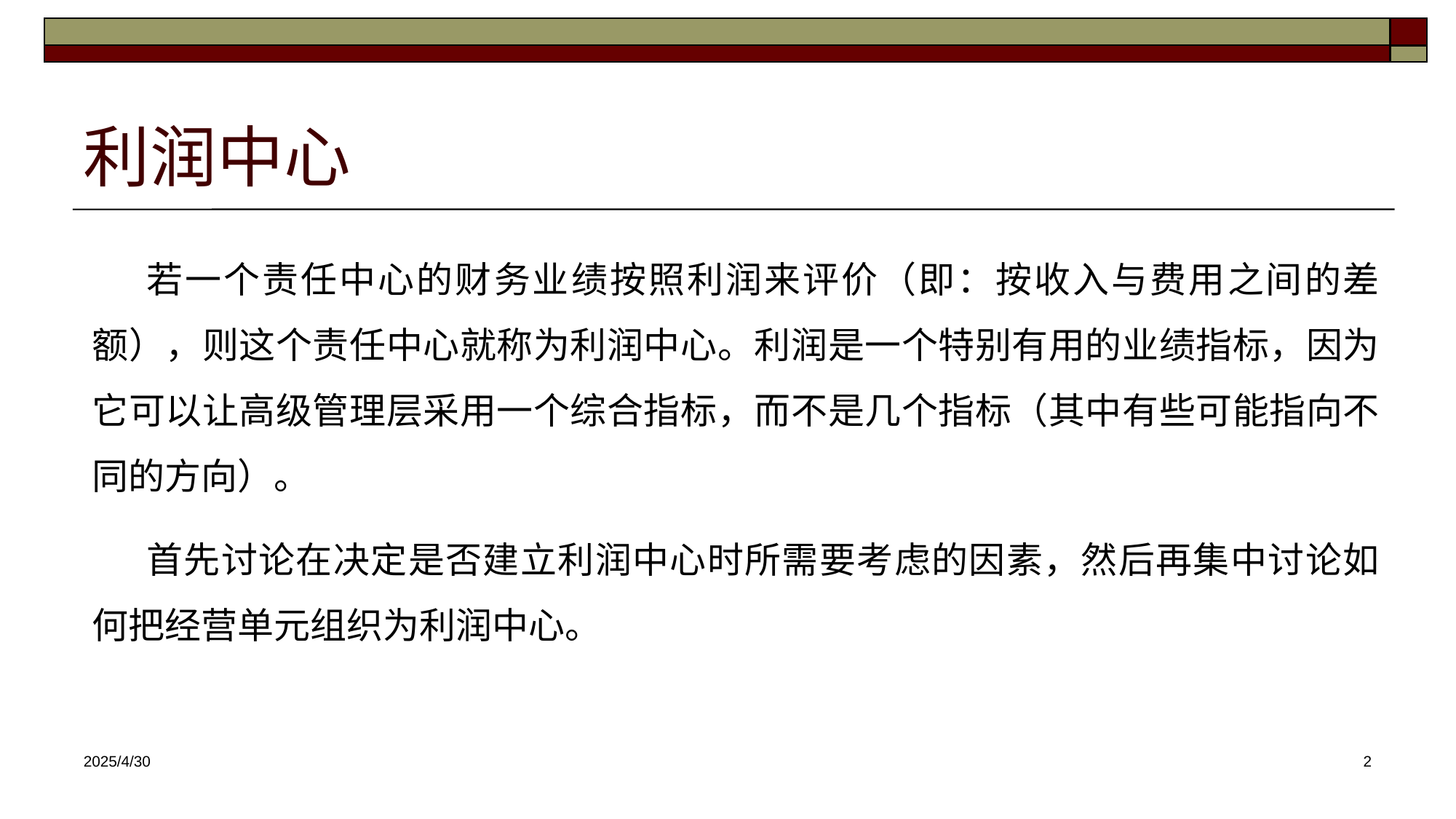

# 利润中心
若一个责任中心的财务业绩按照利润来评价（即：按收入与费用之间的差额），则这个责任中心就称为利润中心。利润是一个特别有用的业绩指标，因为它可以让高级管理层采用一个综合指标，而不是几个指标（其中有些可能指向不同的方向）。
首先讨论在决定是否建立利润中心时所需要考虑的因素，然后再集中讨论如何把经营单元组织为利润中心。

2025/4/30
2